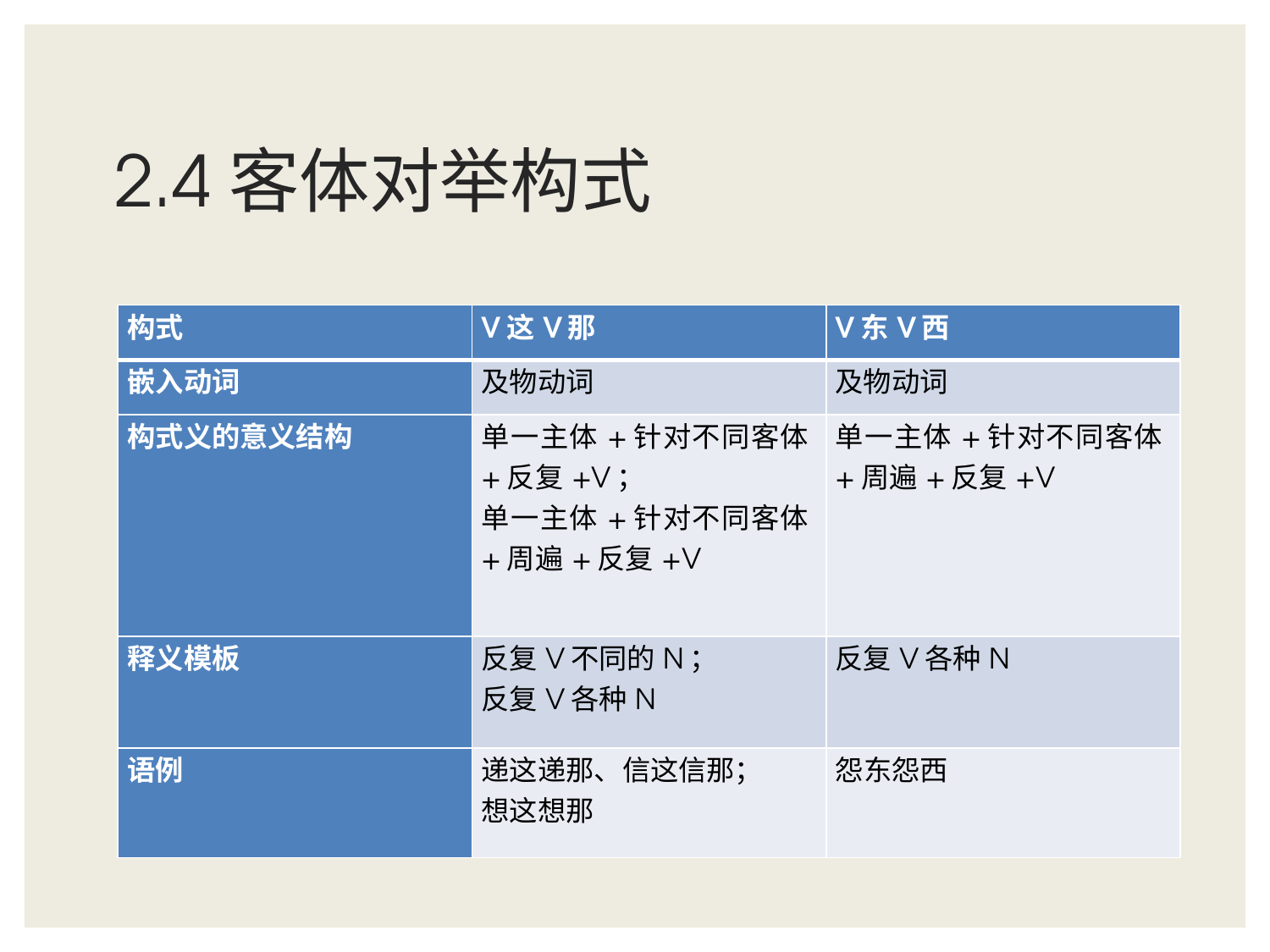

# 2.4客体对举构式
| 构式 | V这V那 | V东V西 |
| --- | --- | --- |
| 嵌入动词 | 及物动词 | 及物动词 |
| 构式义的意义结构 | 单一主体+针对不同客体+反复+V； 单一主体+针对不同客体+周遍+反复+V | 单一主体+针对不同客体+周遍+反复+V |
| 释义模板 | 反复V不同的N； 反复V各种N | 反复V各种N |
| 语例 | 递这递那、信这信那； 想这想那 | 怨东怨西 |